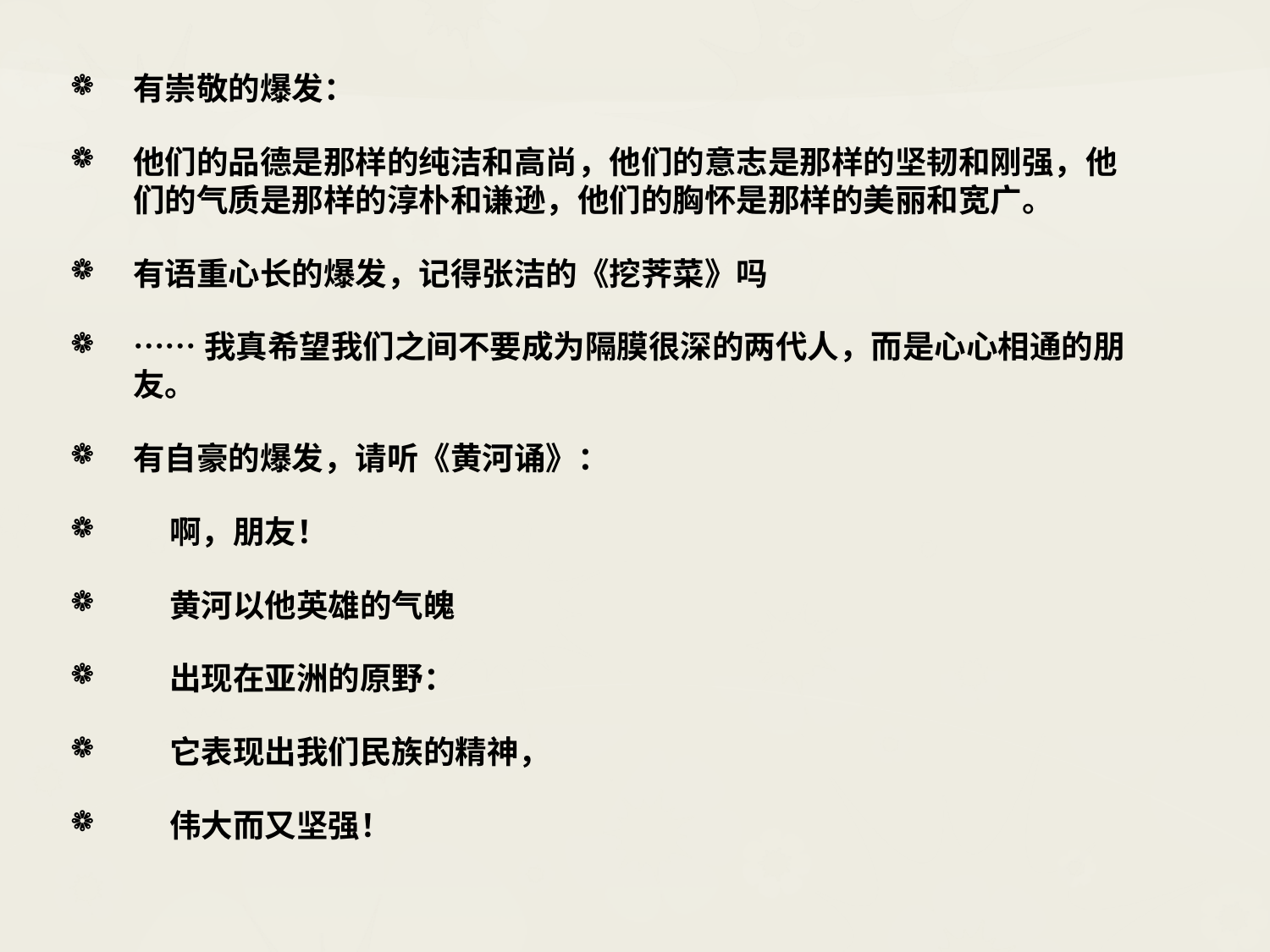

有崇敬的爆发：
他们的品德是那样的纯洁和高尚，他们的意志是那样的坚韧和刚强，他们的气质是那样的淳朴和谦逊，他们的胸怀是那样的美丽和宽广。
有语重心长的爆发，记得张洁的《挖荠菜》吗
……我真希望我们之间不要成为隔膜很深的两代人，而是心心相通的朋友。
有自豪的爆发，请听《黄河诵》：
    啊，朋友！
    黄河以他英雄的气魄
    出现在亚洲的原野：
    它表现出我们民族的精神，
    伟大而又坚强！